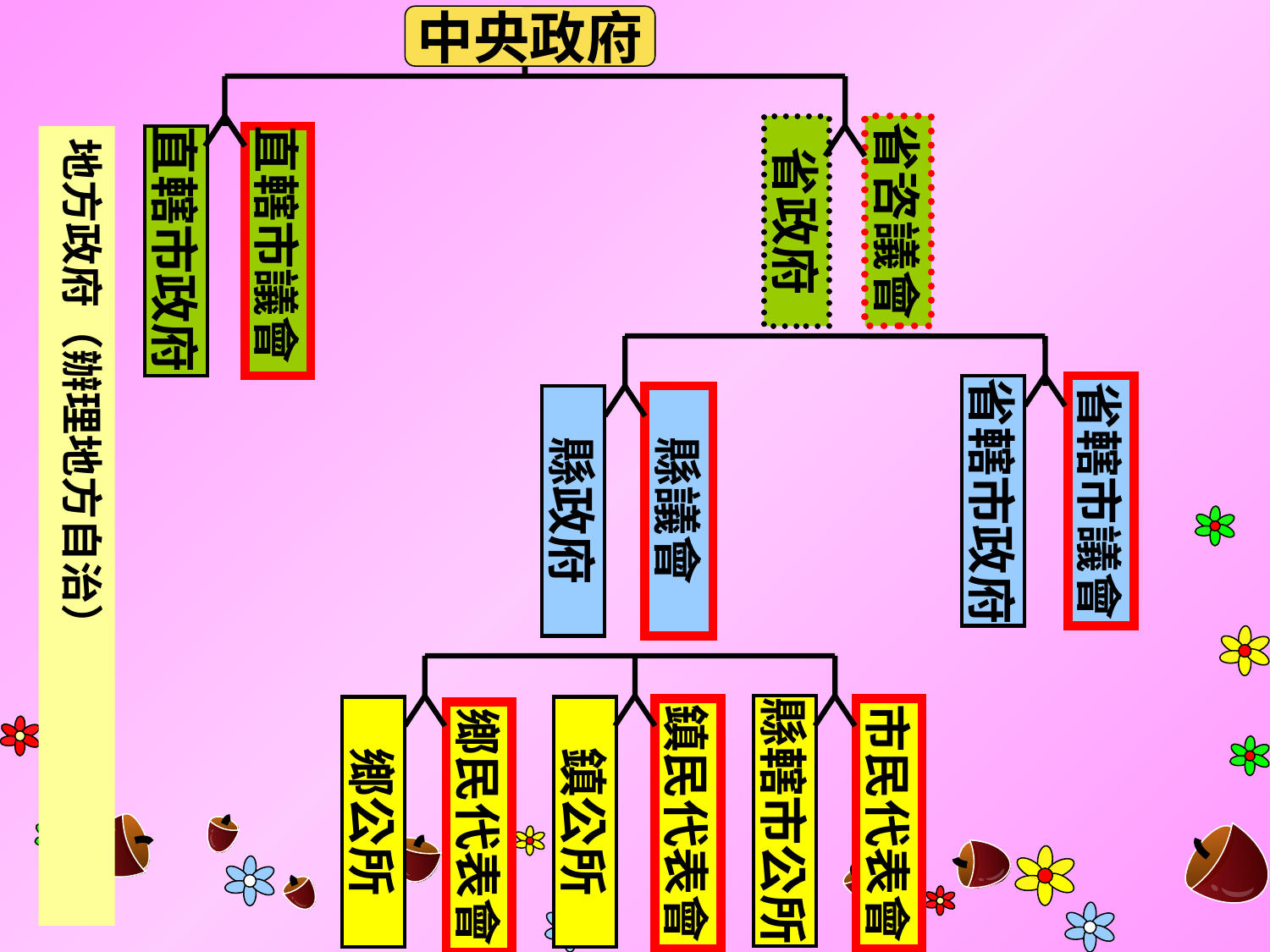

中央政府

省政府
省咨議會
地方政府（辦理地方自治）
直轄市政府
直轄市議會

省轄市政府

省轄市議會
縣政府

縣議會

縣轄市公所

鄉公所
鎮公所
鎮民代表會
市民代表會
鄉民代表會